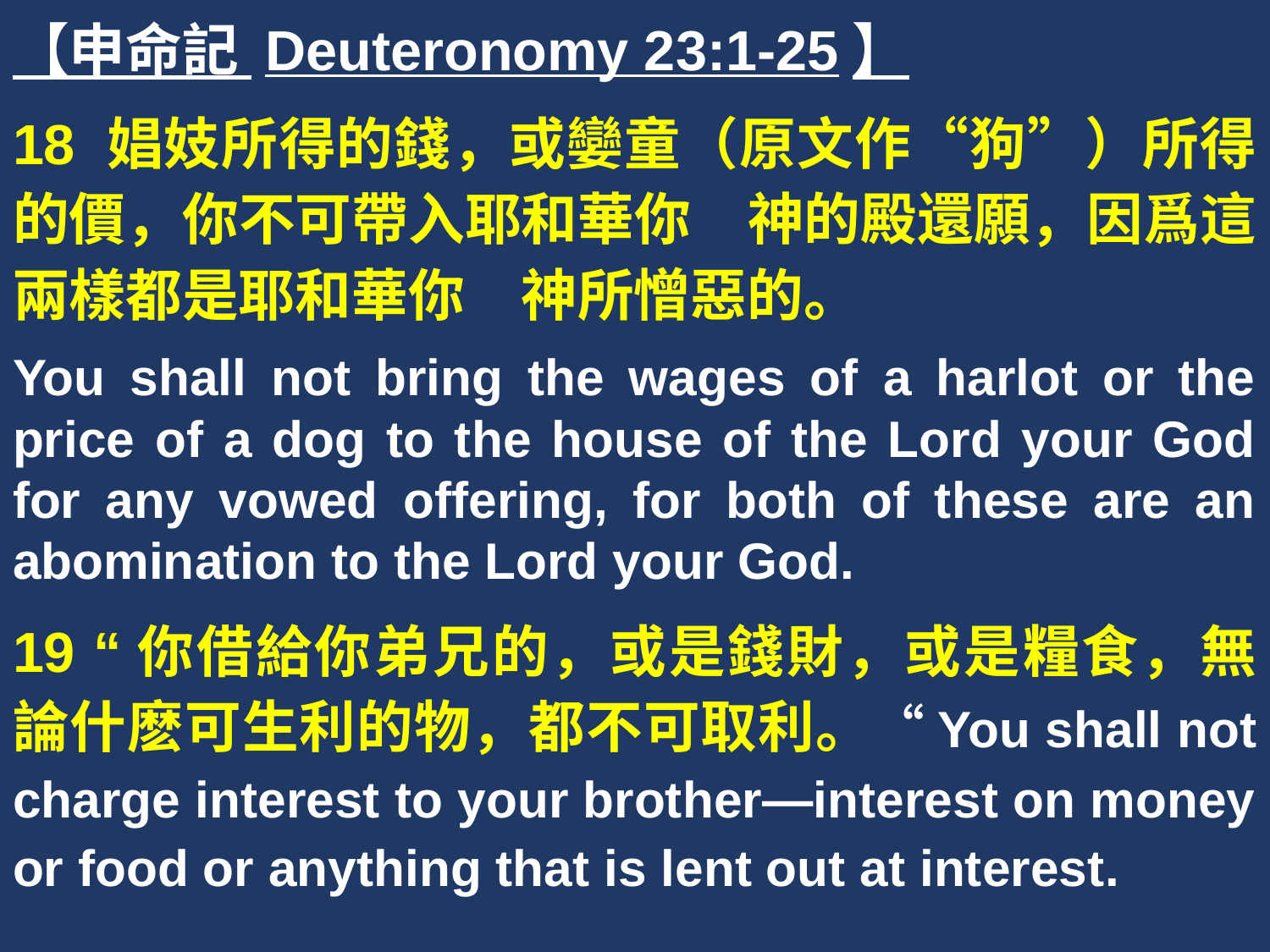

【申命記 Deuteronomy 23:1-25】
18 娼妓所得的錢，或孌童（原文作“狗”）所得的價，你不可帶入耶和華你　神的殿還願，因爲這兩樣都是耶和華你　神所憎惡的。
You shall not bring the wages of a harlot or the price of a dog to the house of the Lord your God for any vowed offering, for both of these are an abomination to the Lord your God.
19 “你借給你弟兄的，或是錢財，或是糧食，無論什麽可生利的物，都不可取利。“You shall not charge interest to your brother—interest on money or food or anything that is lent out at interest.